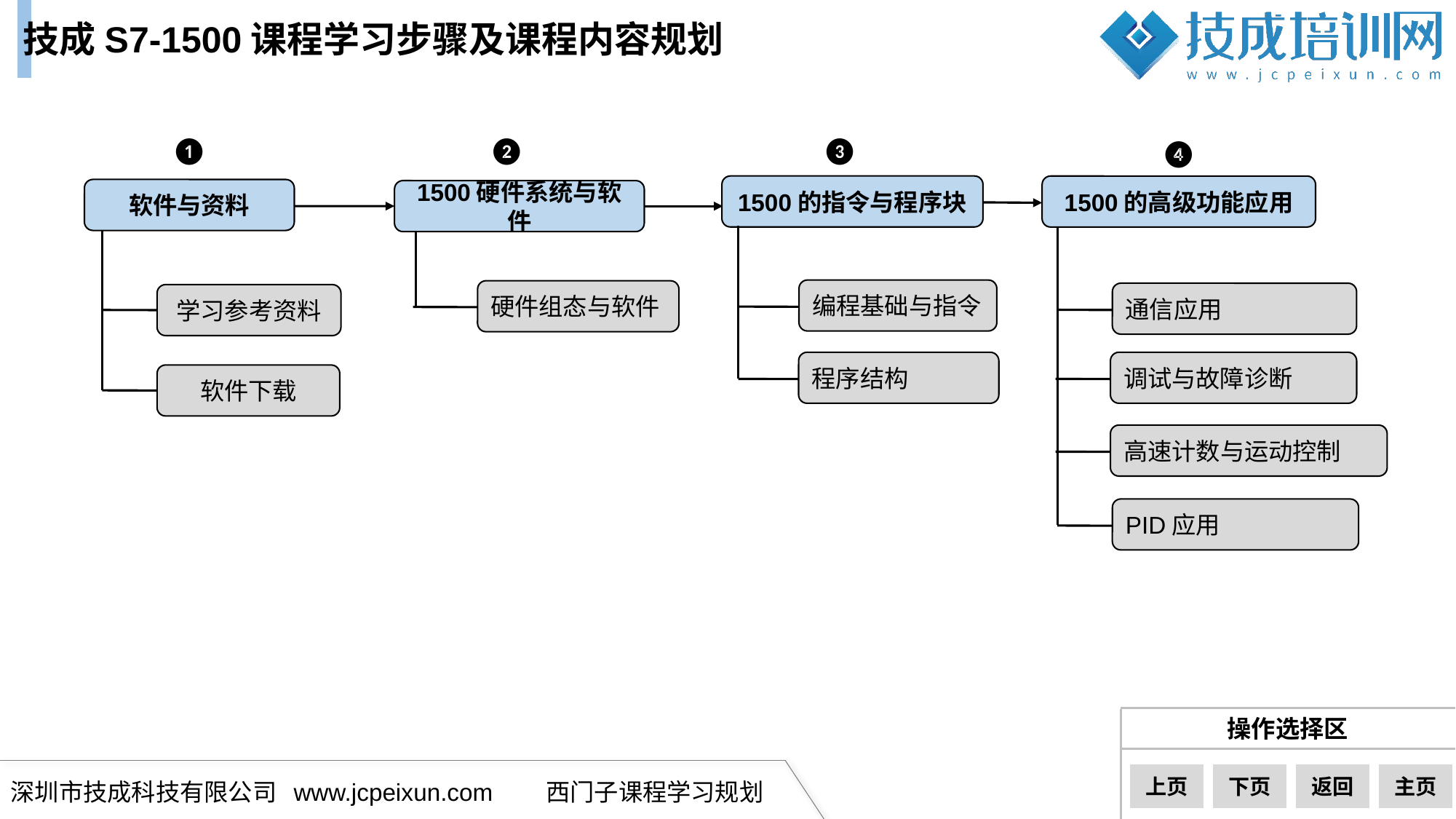

技成S7-1500课程学习步骤及课程内容规划
❶
❷
❸
❹
1500的指令与程序块
1500的高级功能应用
软件与资料
1500硬件系统与软件
编程基础与指令
硬件组态与软件
通信应用
学习参考资料
调试与故障诊断
程序结构
软件下载
高速计数与运动控制
PID应用
下一页
上页
下页
返回
主页